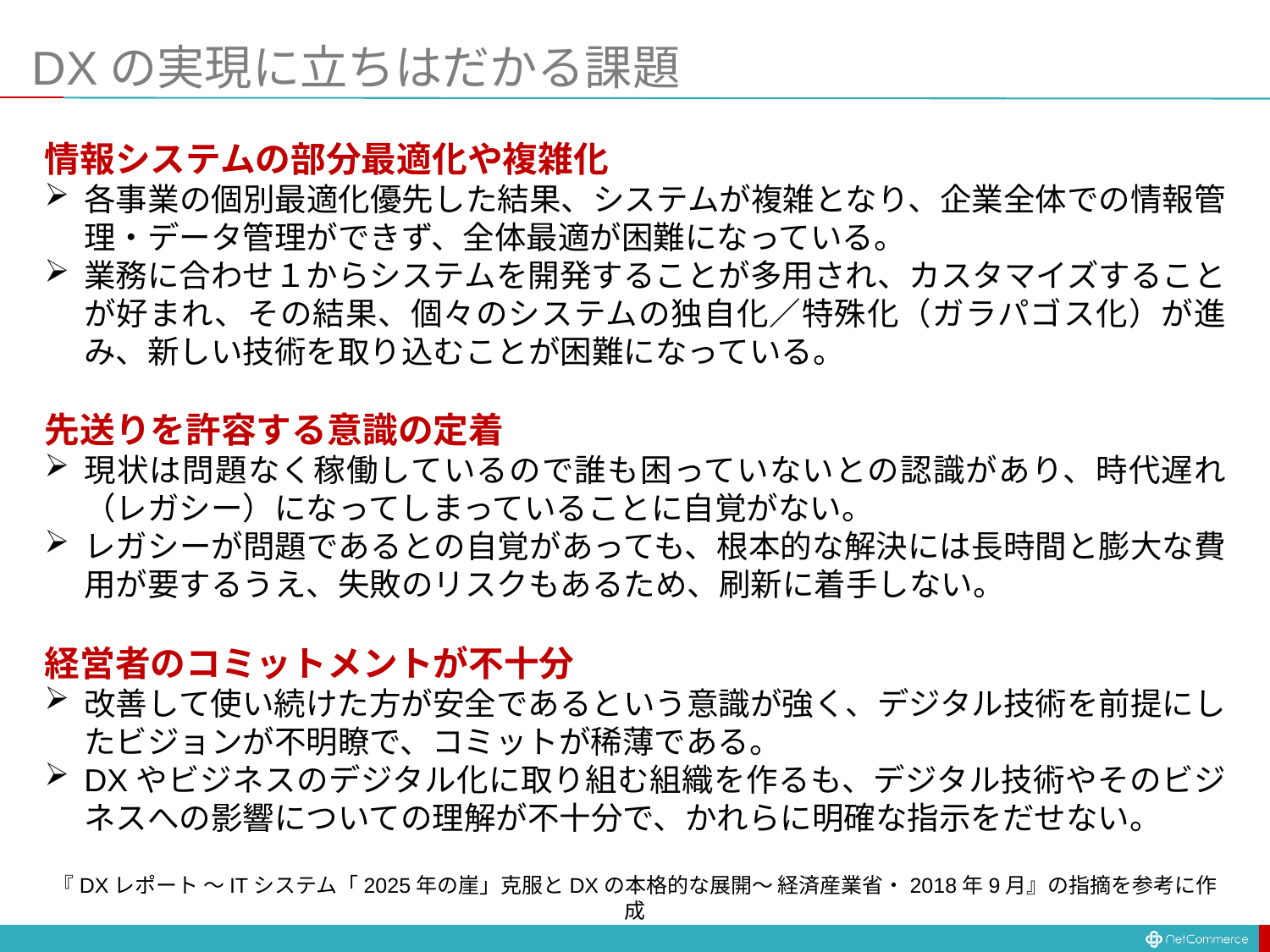

# DXの実現に立ちはだかる課題
情報システムの部分最適化や複雑化
各事業の個別最適化優先した結果、システムが複雑となり、企業全体での情報管理・データ管理ができず、全体最適が困難になっている。
業務に合わせ１からシステムを開発することが多用され、カスタマイズすることが好まれ、その結果、個々のシステムの独自化／特殊化（ガラパゴス化）が進み、新しい技術を取り込むことが困難になっている。

先送りを許容する意識の定着
現状は問題なく稼働しているので誰も困っていないとの認識があり、時代遅れ（レガシー）になってしまっていることに自覚がない。
レガシーが問題であるとの自覚があっても、根本的な解決には長時間と膨大な費用が要するうえ、失敗のリスクもあるため、刷新に着手しない。

経営者のコミットメントが不十分
改善して使い続けた方が安全であるという意識が強く、デジタル技術を前提にしたビジョンが不明瞭で、コミットが稀薄である。
DXやビジネスのデジタル化に取り組む組織を作るも、デジタル技術やそのビジネスへの影響についての理解が不十分で、かれらに明確な指示をだせない。
『DXレポート ～ITシステム「2025年の崖」克服とDXの本格的な展開～ 経済産業省・2018年9月』の指摘を参考に作成